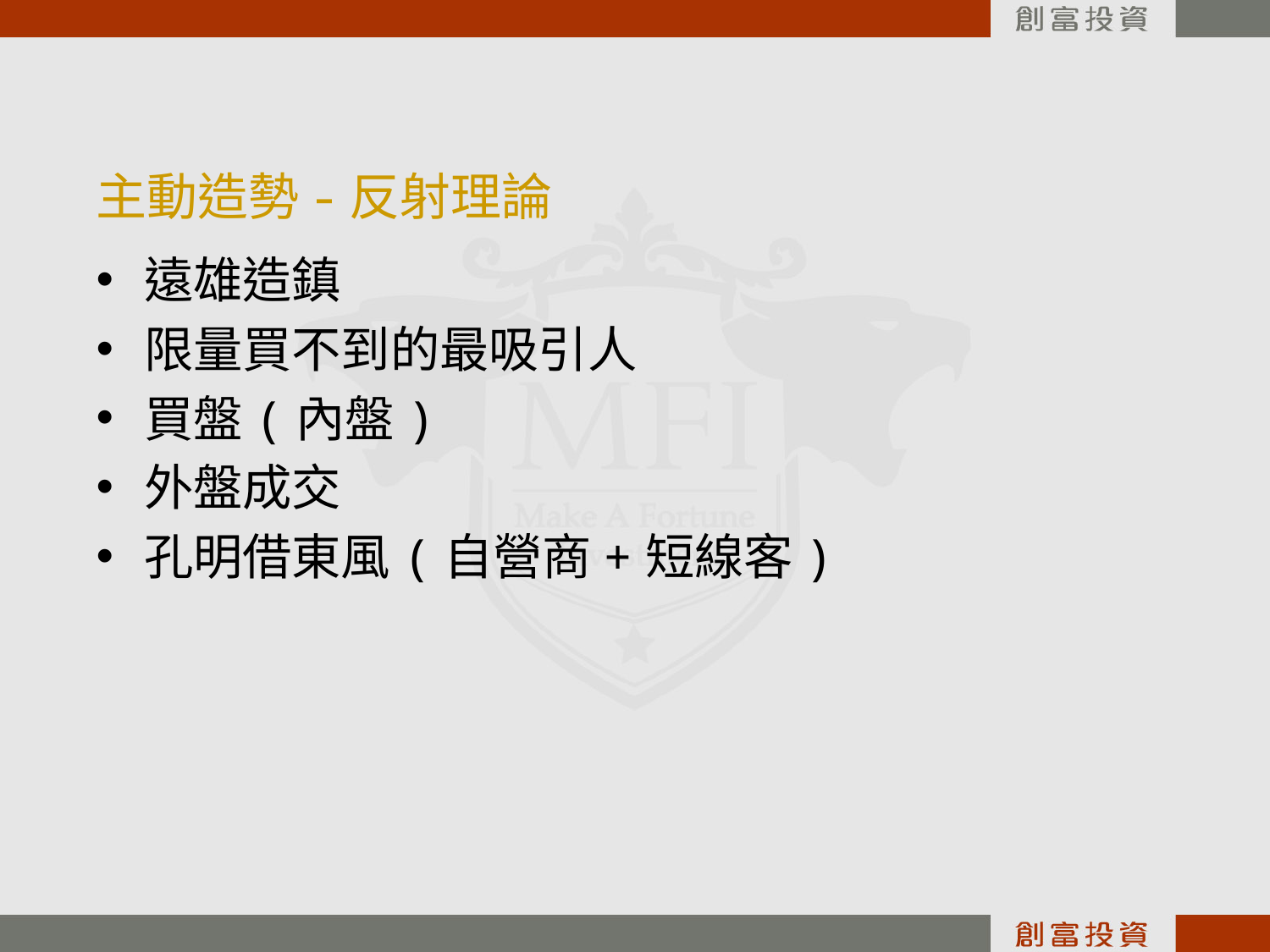

# 主動造勢-反射理論
遠雄造鎮
限量買不到的最吸引人
買盤(內盤)
外盤成交
孔明借東風(自營商+短線客)